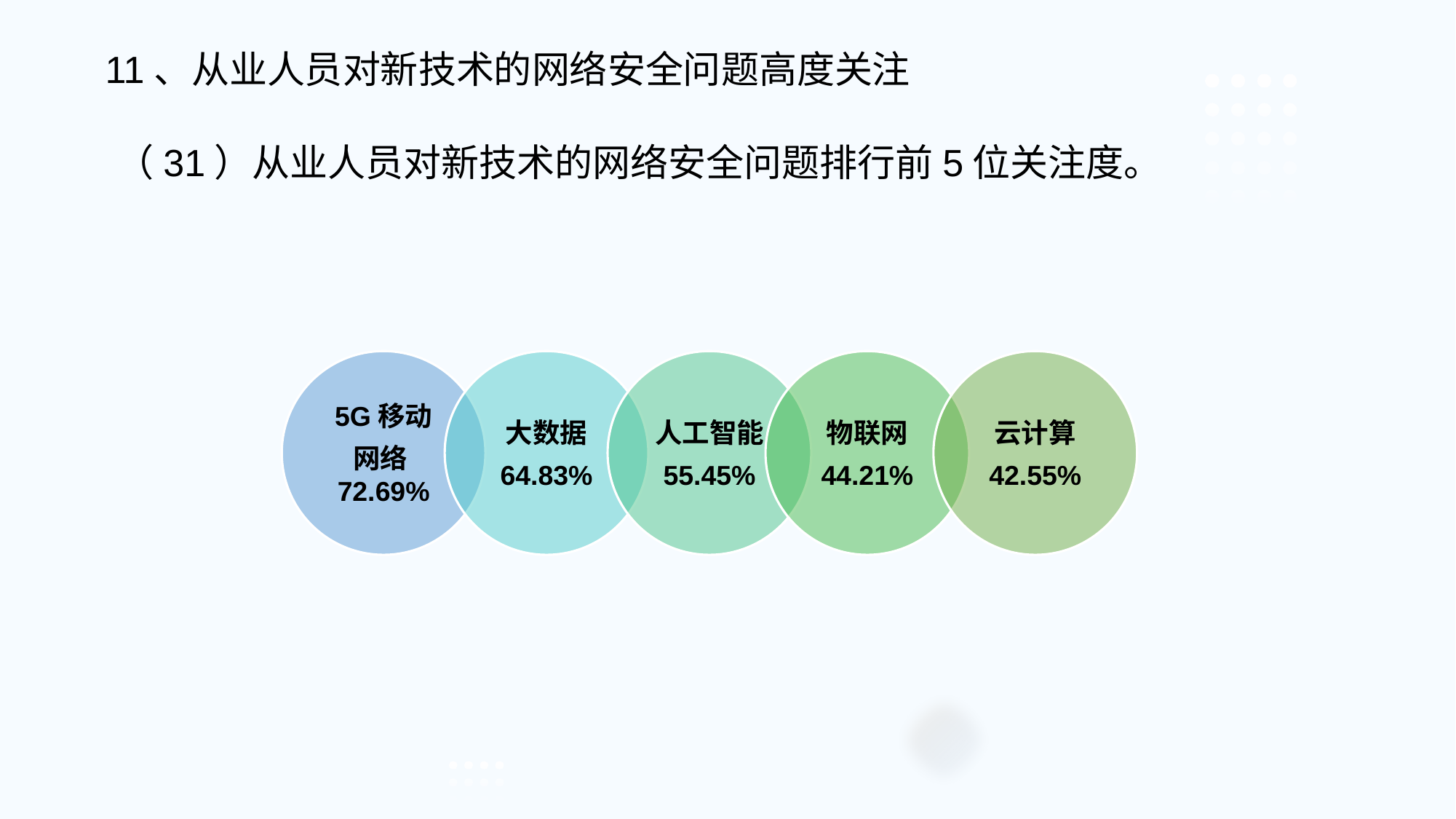

11、从业人员对新技术的网络安全问题高度关注

（31）从业人员对新技术的网络安全问题排行前5位关注度。
5G移动
网络72.69%
大数据
64.83%
人工智能
55.45%
物联网
44.21%
云计算
42.55%